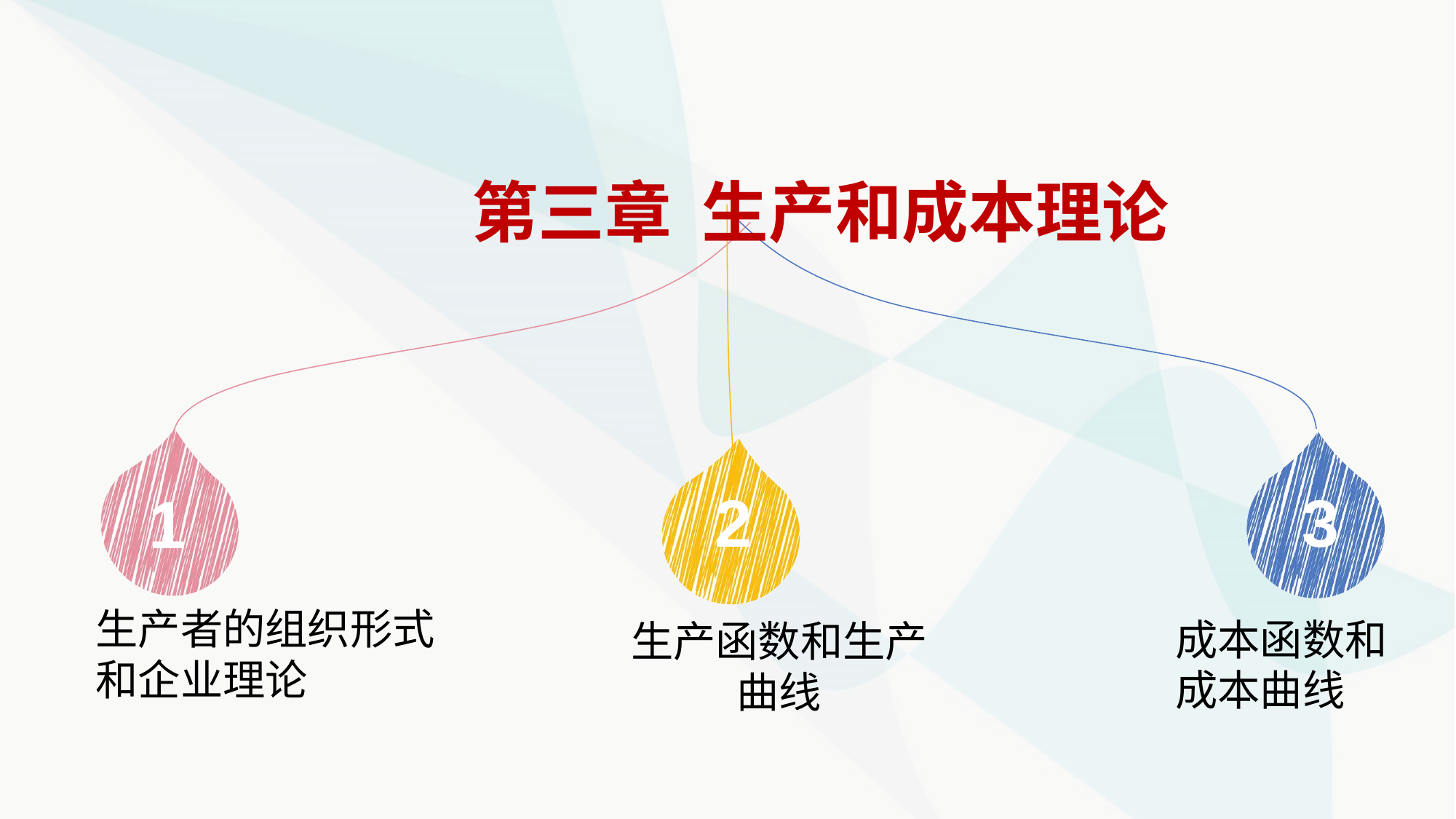

第三章  生产和成本理论

2

3

1
生产者的组织形式和企业理论
成本函数和成本曲线
生产函数和生产曲线